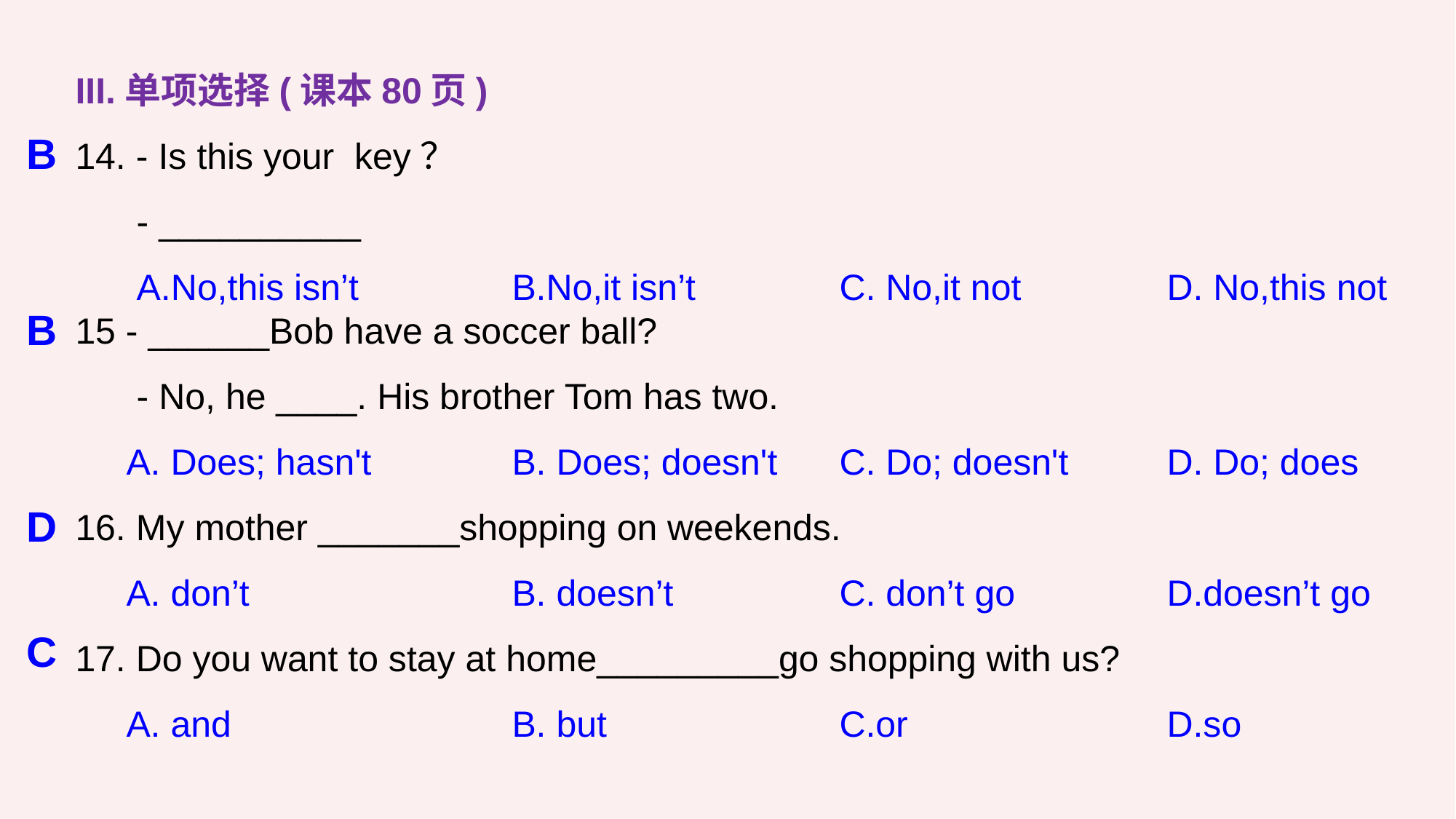

III.单项选择(课本80页)
14. - Is this your  key？
      - __________
      A.No,this isn’t		B.No,it isn’t		C. No,it not		D. No,this not
15 - ______Bob have a soccer ball?
      - No, he ____. His brother Tom has two.
     A. Does; hasn't 		B. Does; doesn't 	C. Do; doesn't 	D. Do; does
16. My mother _______shopping on weekends.
     A. don’t               		B. doesn’t  		C. don’t go		D.doesn’t go
17. Do you want to stay at home_________go shopping with us?
     A. and              		B. but               	C.or               	D.so
B
B
D
C